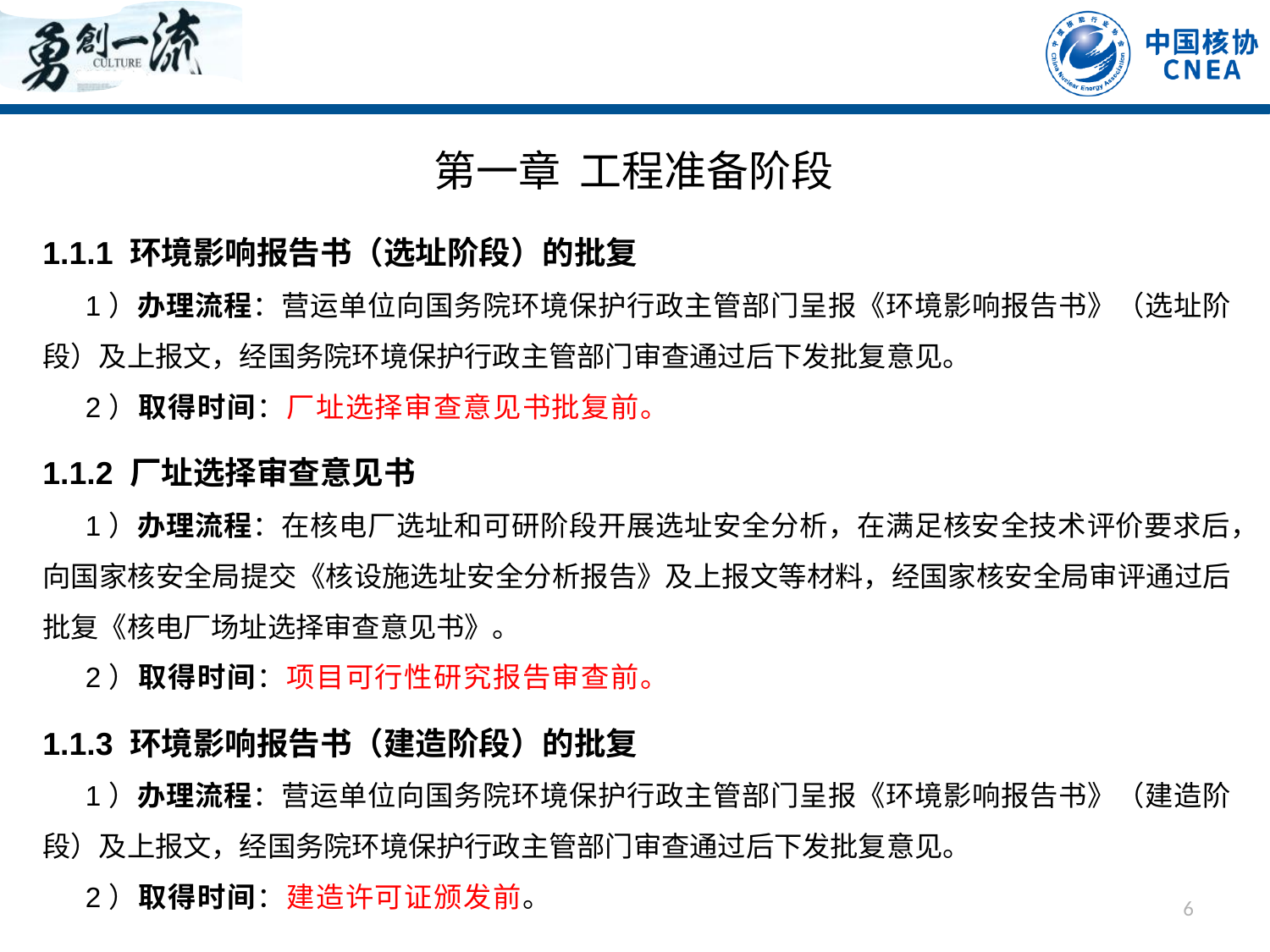

第一章  工程准备阶段
1.1.1 环境影响报告书（选址阶段）的批复
1）办理流程：营运单位向国务院环境保护行政主管部门呈报《环境影响报告书》（选址阶段）及上报文，经国务院环境保护行政主管部门审查通过后下发批复意见。
2）取得时间：厂址选择审查意见书批复前。
1.1.2 厂址选择审查意见书
1）办理流程：在核电厂选址和可研阶段开展选址安全分析，在满足核安全技术评价要求后，向国家核安全局提交《核设施选址安全分析报告》及上报文等材料，经国家核安全局审评通过后批复《核电厂场址选择审查意见书》。
2）取得时间：项目可行性研究报告审查前。
1.1.3 环境影响报告书（建造阶段）的批复
1）办理流程：营运单位向国务院环境保护行政主管部门呈报《环境影响报告书》（建造阶段）及上报文，经国务院环境保护行政主管部门审查通过后下发批复意见。
2）取得时间：建造许可证颁发前。
6